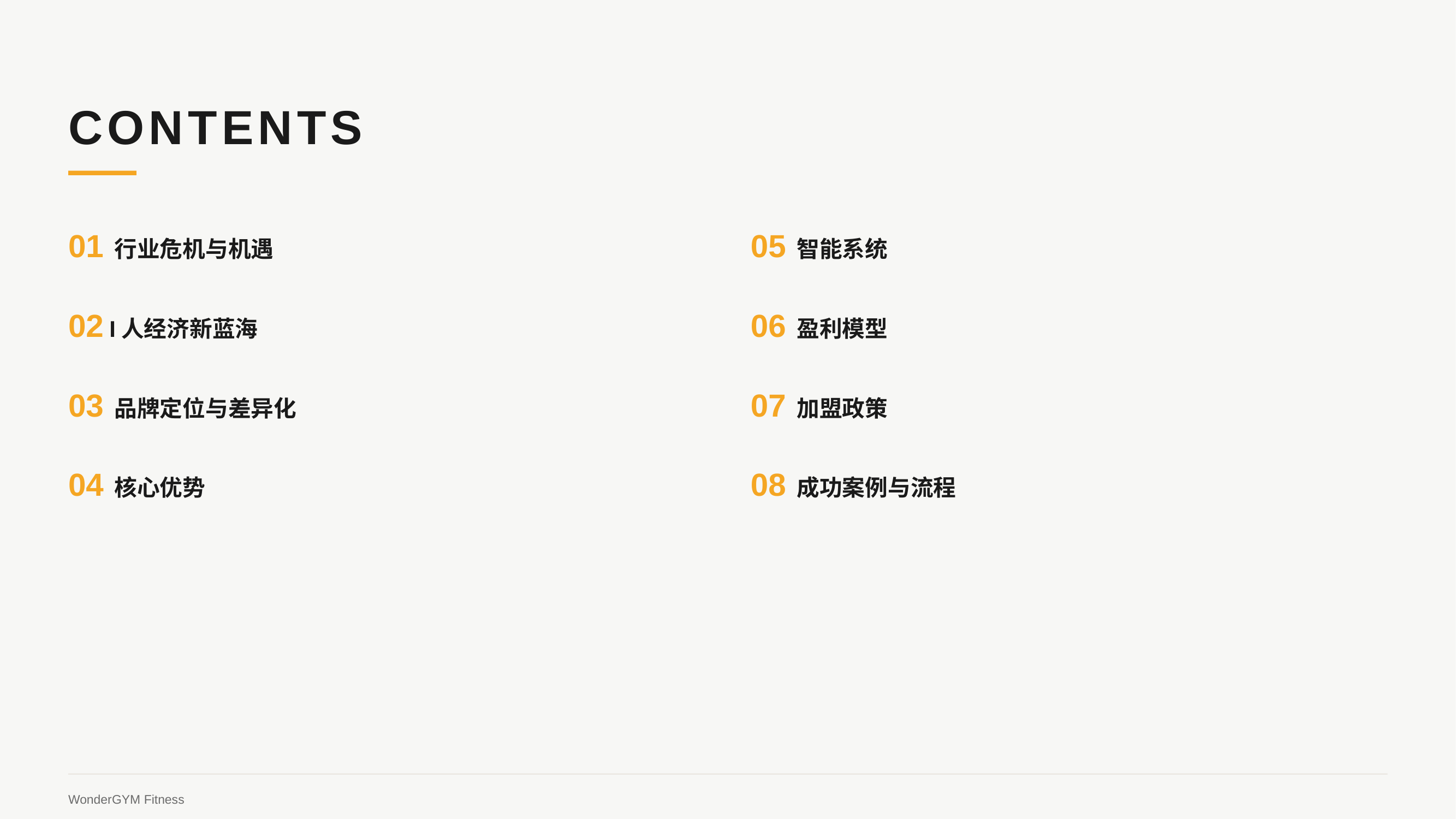

CONTENTS

01 行业危机与机遇
05 智能系统
02 I人经济新蓝海
06 盈利模型
03 品牌定位与差异化
07 加盟政策
04 核心优势
08 成功案例与流程

WonderGYM Fitness